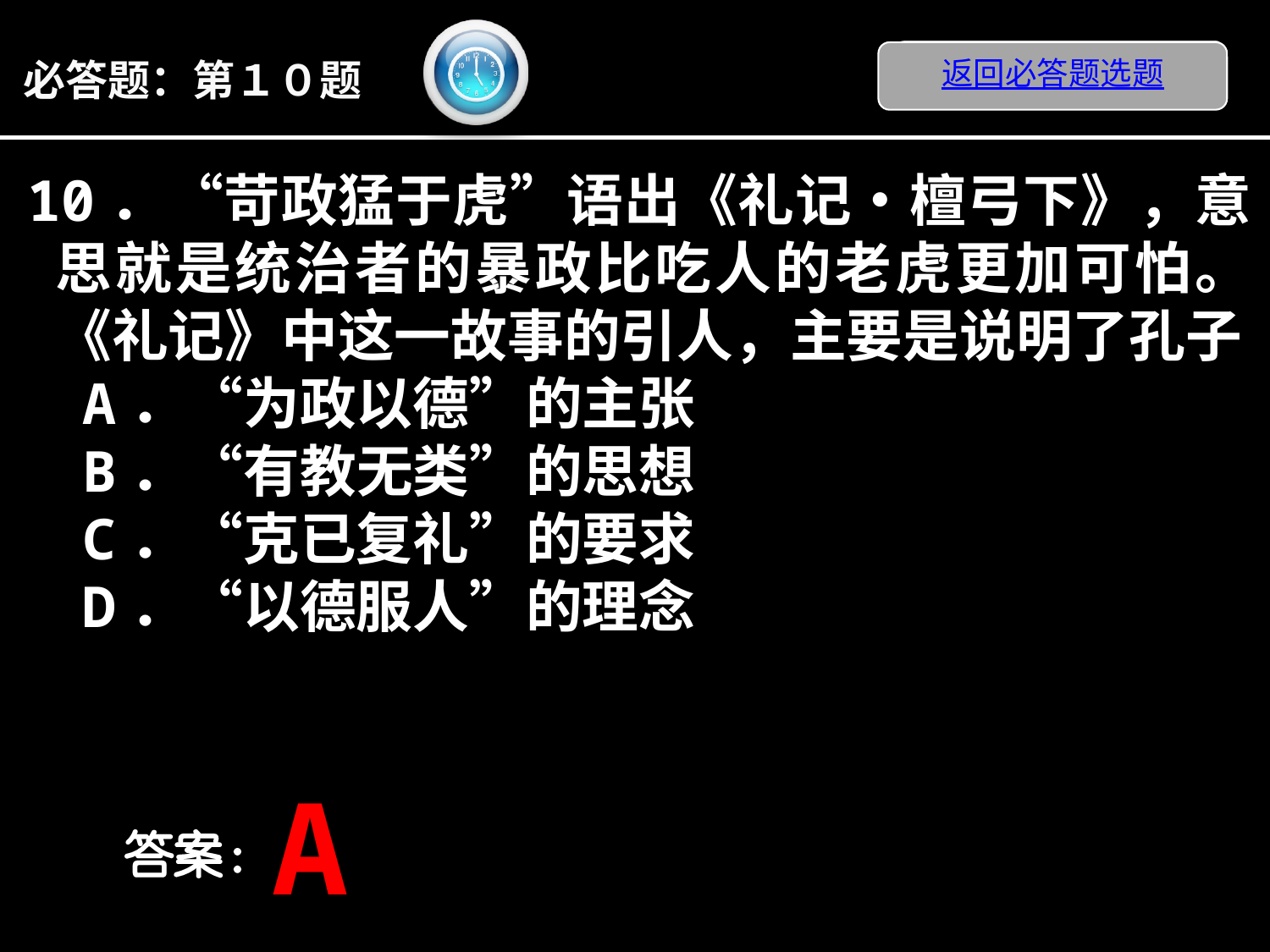

返回必答题选题
必答题：第１０题
10．“苛政猛于虎”语出《礼记・檀弓下》，意思就是统治者的暴政比吃人的老虎更加可怕。《礼记》中这一故事的引人，主要是说明了孔子
A．“为政以德”的主张
B．“有教无类”的思想
C．“克已复礼”的要求
D．“以德服人”的理念
A